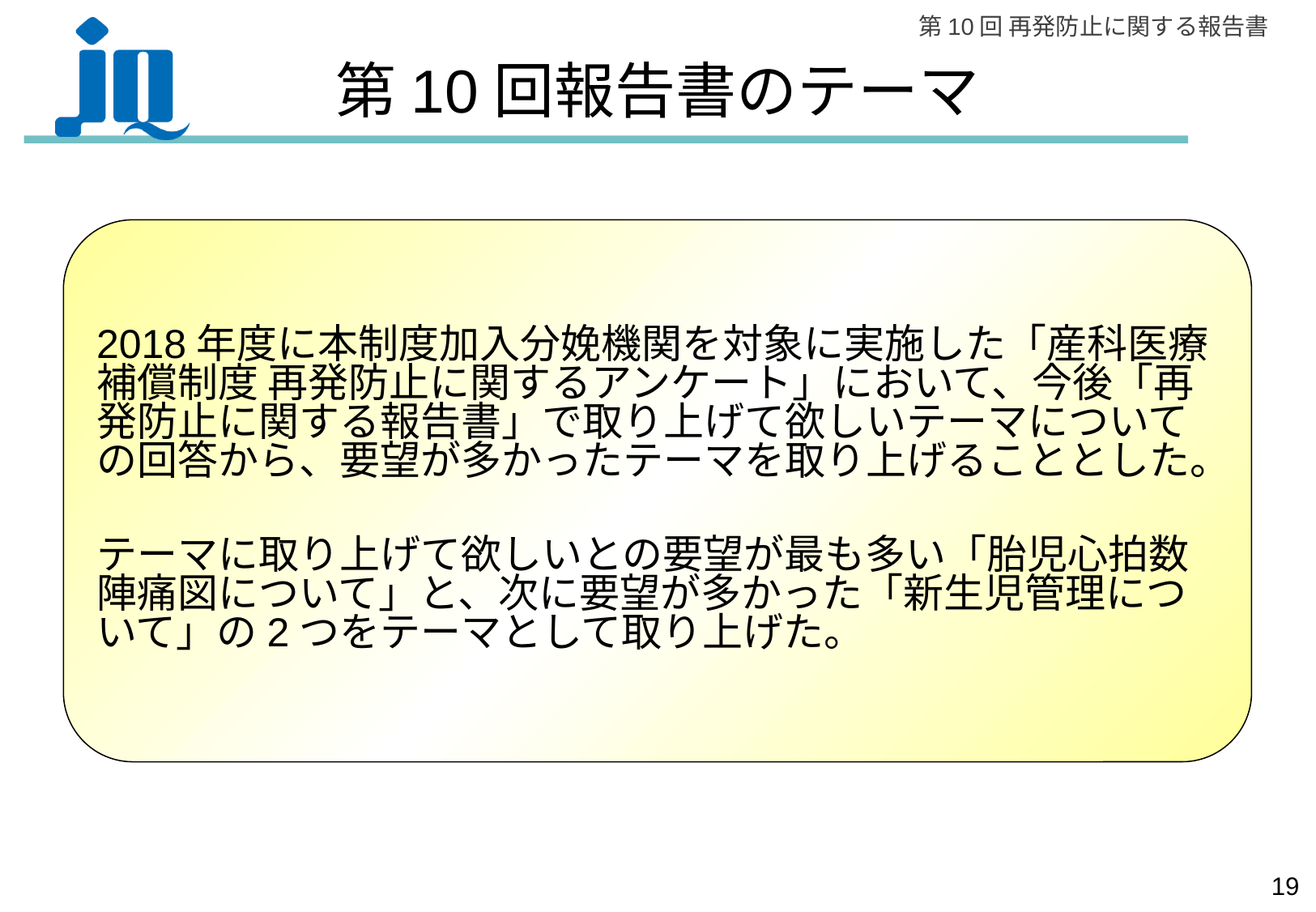

# 第10回報告書のテーマ
2018年度に本制度加入分娩機関を対象に実施した「産科医療補償制度 再発防止に関するアンケート」において、今後「再発防止に関する報告書」で取り上げて欲しいテーマについての回答から、要望が多かったテーマを取り上げることとした。

テーマに取り上げて欲しいとの要望が最も多い「胎児心拍数陣痛図について」と、次に要望が多かった「新生児管理について」の2つをテーマとして取り上げた。
19